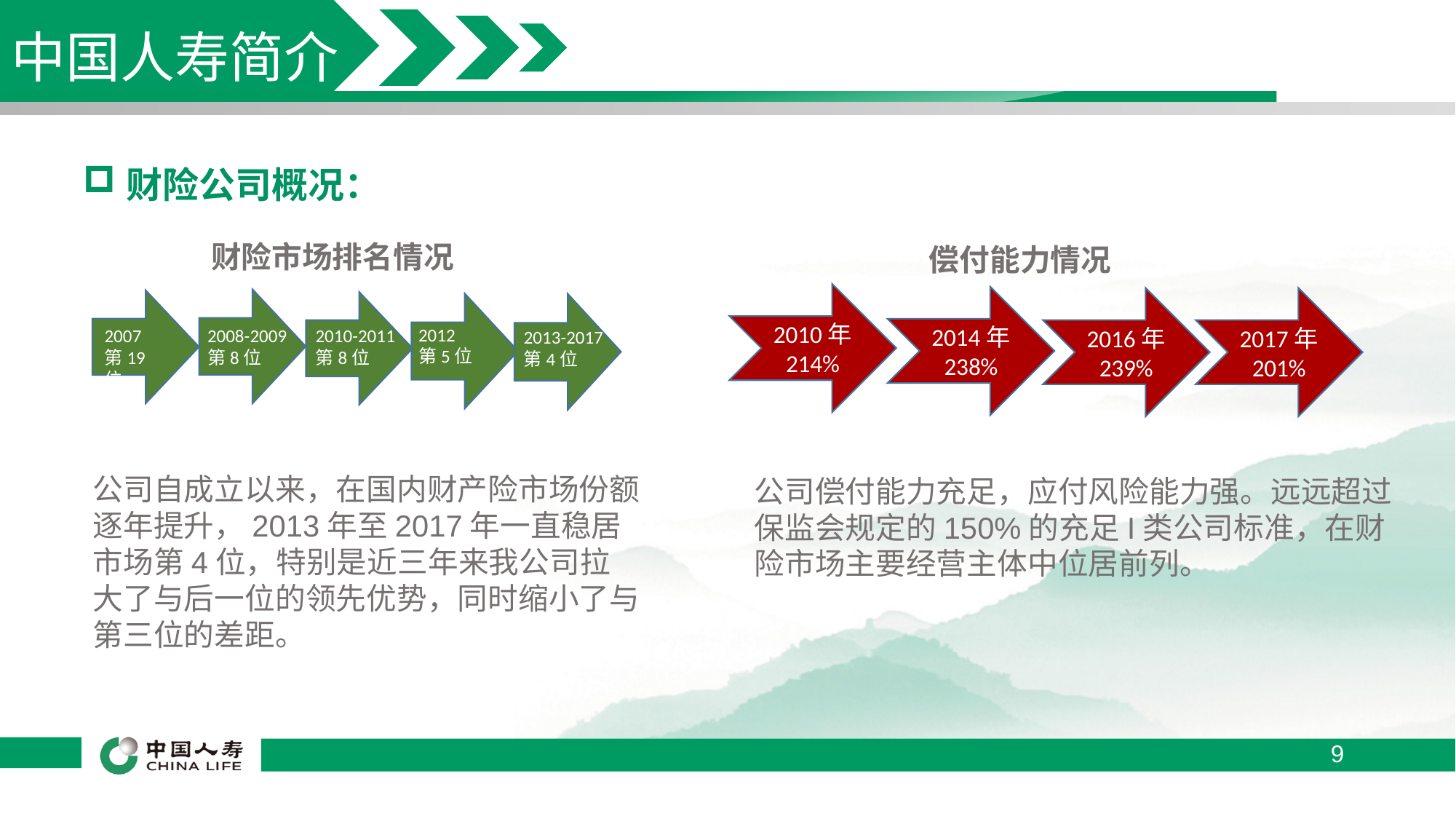

# 中国人寿简介

财险公司概况：

财险市场排名情况
偿付能力情况
2010年
214%
2014年
238%
2017年
201%
2016年
239%

2012
第5位
2007
第19位
2008-2009
第8位
2010-2011
第8位
2013-2017
第4位
公司自成立以来，在国内财产险市场份额逐年提升，2013年至2017年一直稳居市场第4位，特别是近三年来我公司拉大了与后一位的领先优势，同时缩小了与第三位的差距。
公司偿付能力充足，应付风险能力强。远远超过保监会规定的150%的充足I类公司标准，在财险市场主要经营主体中位居前列。
9